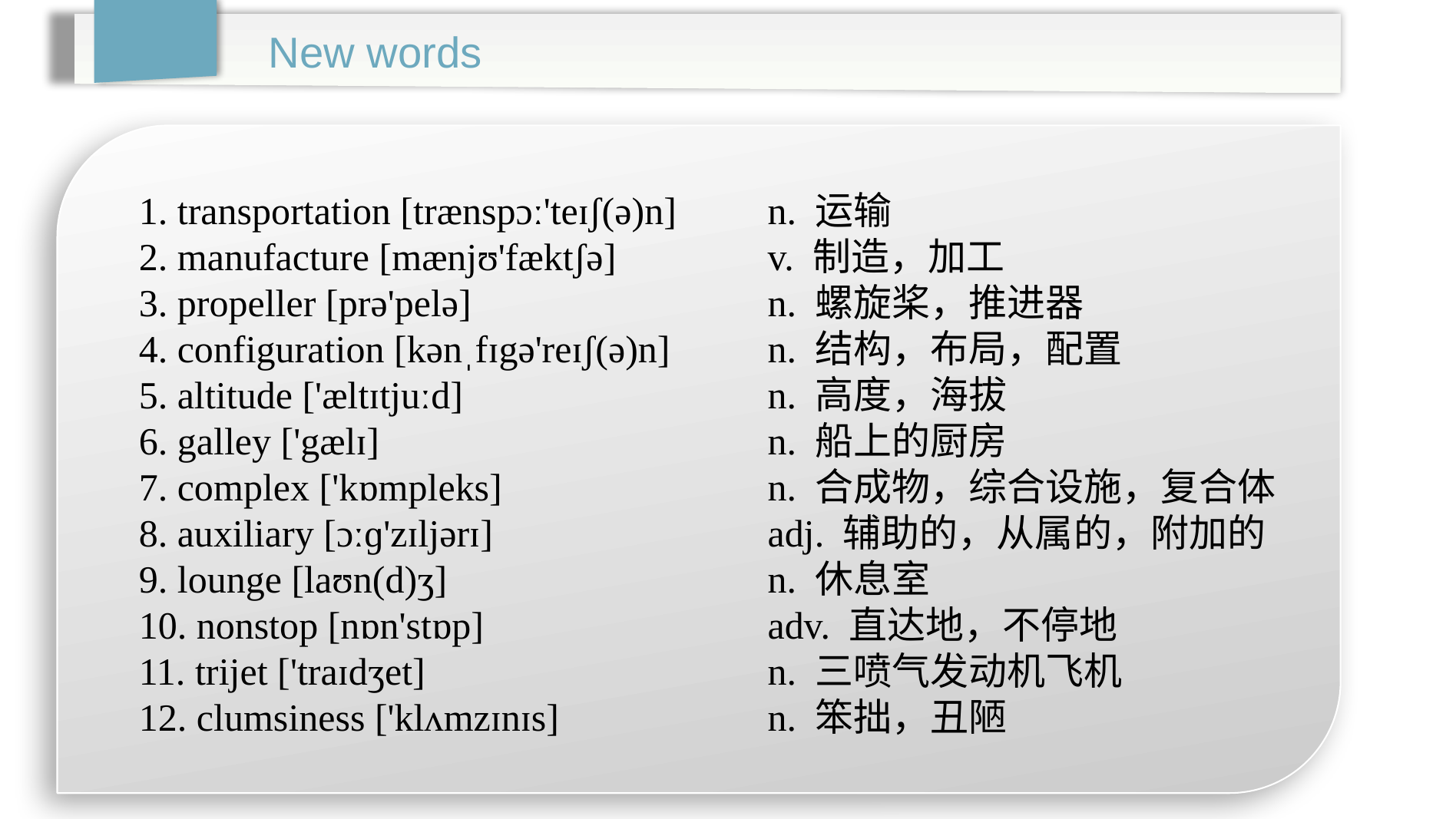

New words

1. transportation [trænspɔː'teɪʃ(ə)n]	         n. 运输
2. manufacture [mænjʊ'fæktʃə]	         v. 制造，加工
3. propeller [prə'pelə]	                     n. 螺旋桨，推进器
4. configuration [kənˌfɪgə'reɪʃ(ə)n]	         n. 结构，布局，配置
5. altitude ['æltɪtjuːd]		         n. 高度，海拔
6. galley ['gælɪ]			         n. 船上的厨房
7. complex ['kɒmpleks]		         n. 合成物，综合设施，复合体
8. auxiliary [ɔːɡ'zɪljərɪ]		         adj. 辅助的，从属的，附加的
9. lounge [laʊn(d)ʒ]			         n. 休息室
10. nonstop [nɒn'stɒp]		         adv. 直达地，不停地
11. trijet ['traɪdʒet]			         n. 三喷气发动机飞机
12. clumsiness ['klʌmzɪnɪs]		         n. 笨拙，丑陋